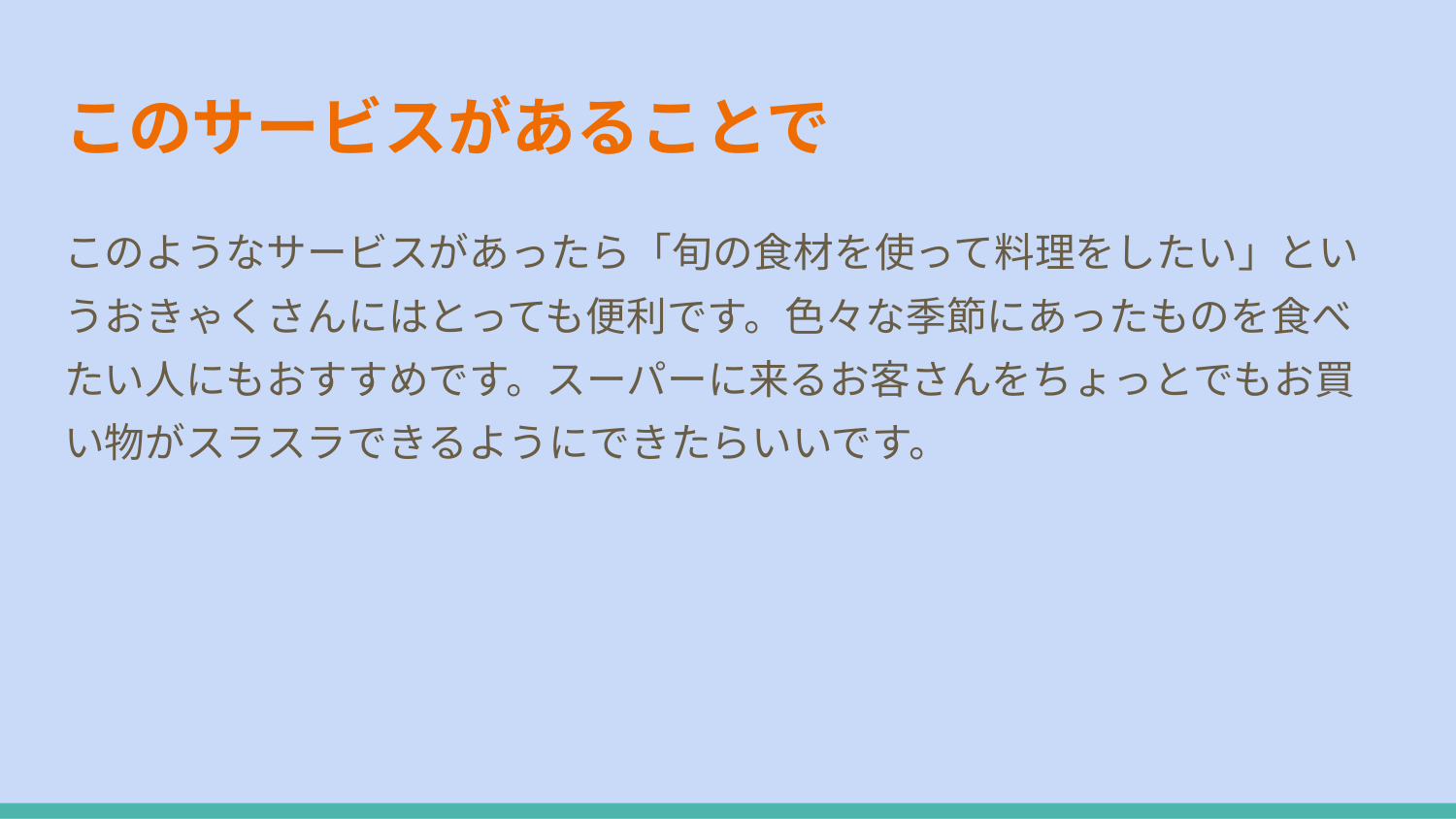

# このサービスがあることで
このようなサービスがあったら「旬の食材を使って料理をしたい」というおきゃくさんにはとっても便利です。色々な季節にあったものを食べたい人にもおすすめです。スーパーに来るお客さんをちょっとでもお買い物がスラスラできるようにできたらいいです。